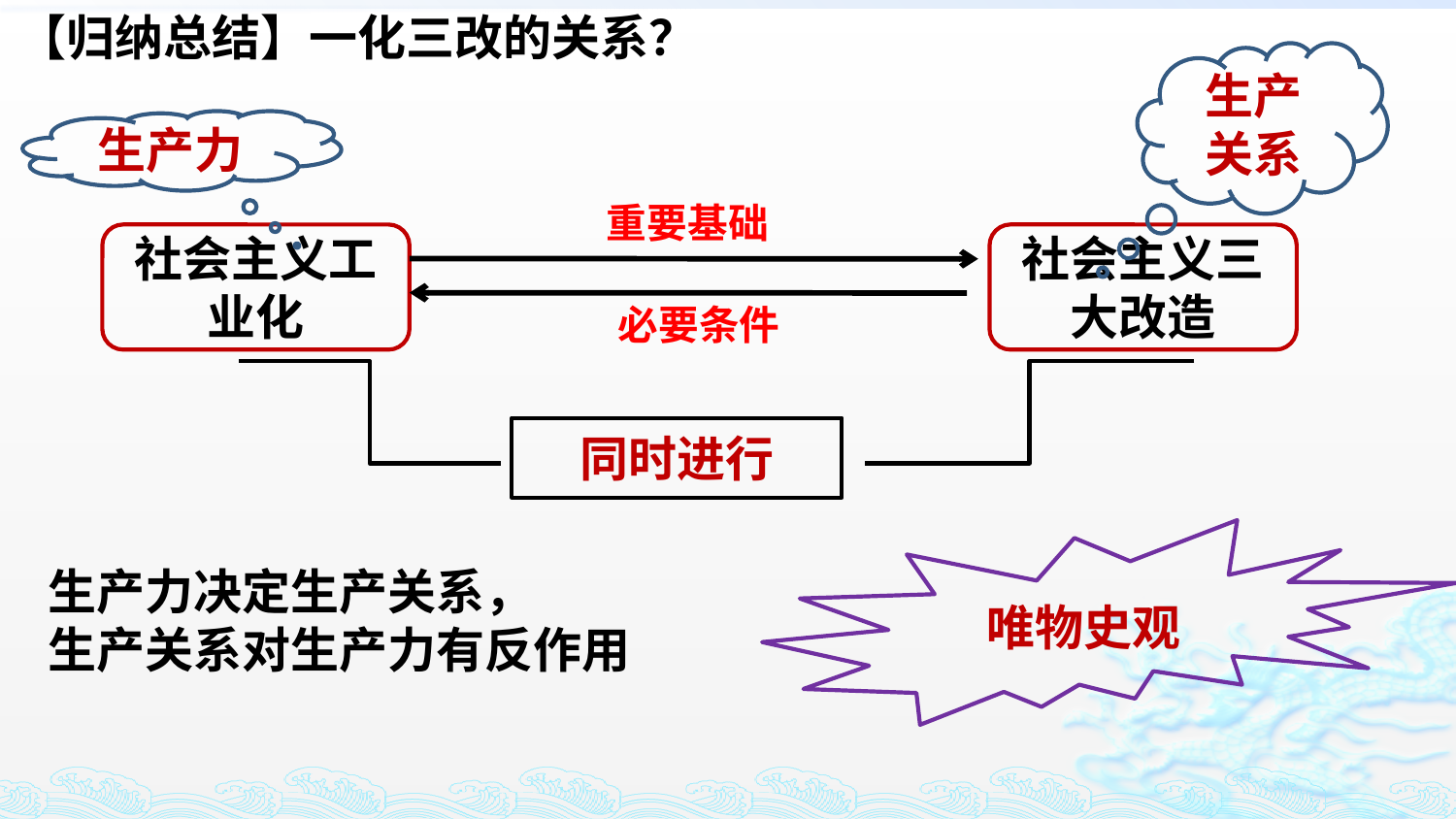

【归纳总结】一化三改的关系？
生产
关系
生产力
重要基础
社会主义工业化
社会主义三大改造
必要条件
同时进行
唯物史观
生产力决定生产关系，
生产关系对生产力有反作用